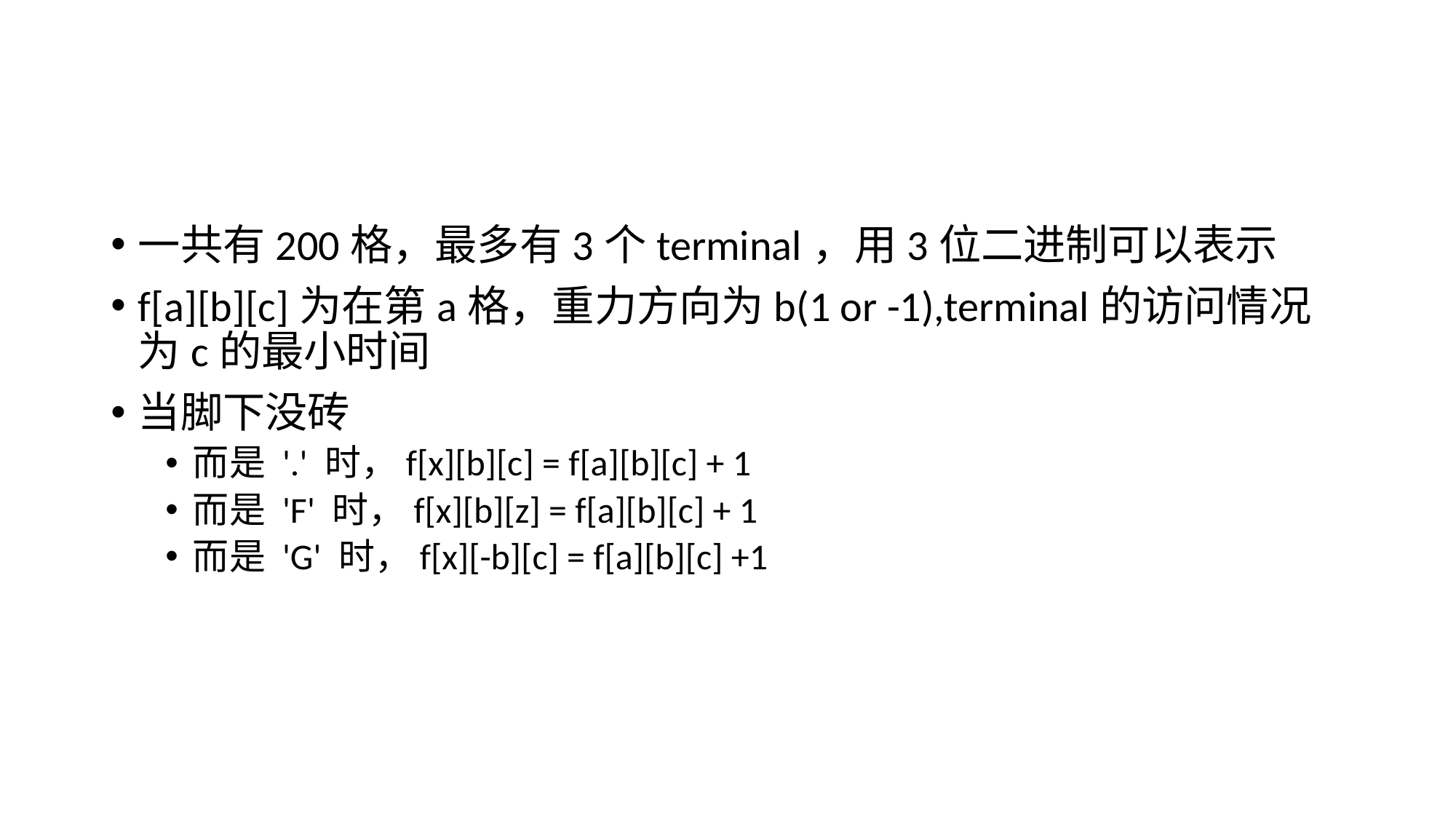

#
一共有200格，最多有3个terminal，用3位二进制可以表示
f[a][b][c]为在第a格，重力方向为b(1 or -1),terminal的访问情况为c的最小时间
当脚下没砖
而是 '.' 时，f[x][b][c] = f[a][b][c] + 1
而是 'F' 时，f[x][b][z] = f[a][b][c] + 1
而是 'G' 时，f[x][-b][c] = f[a][b][c] +1